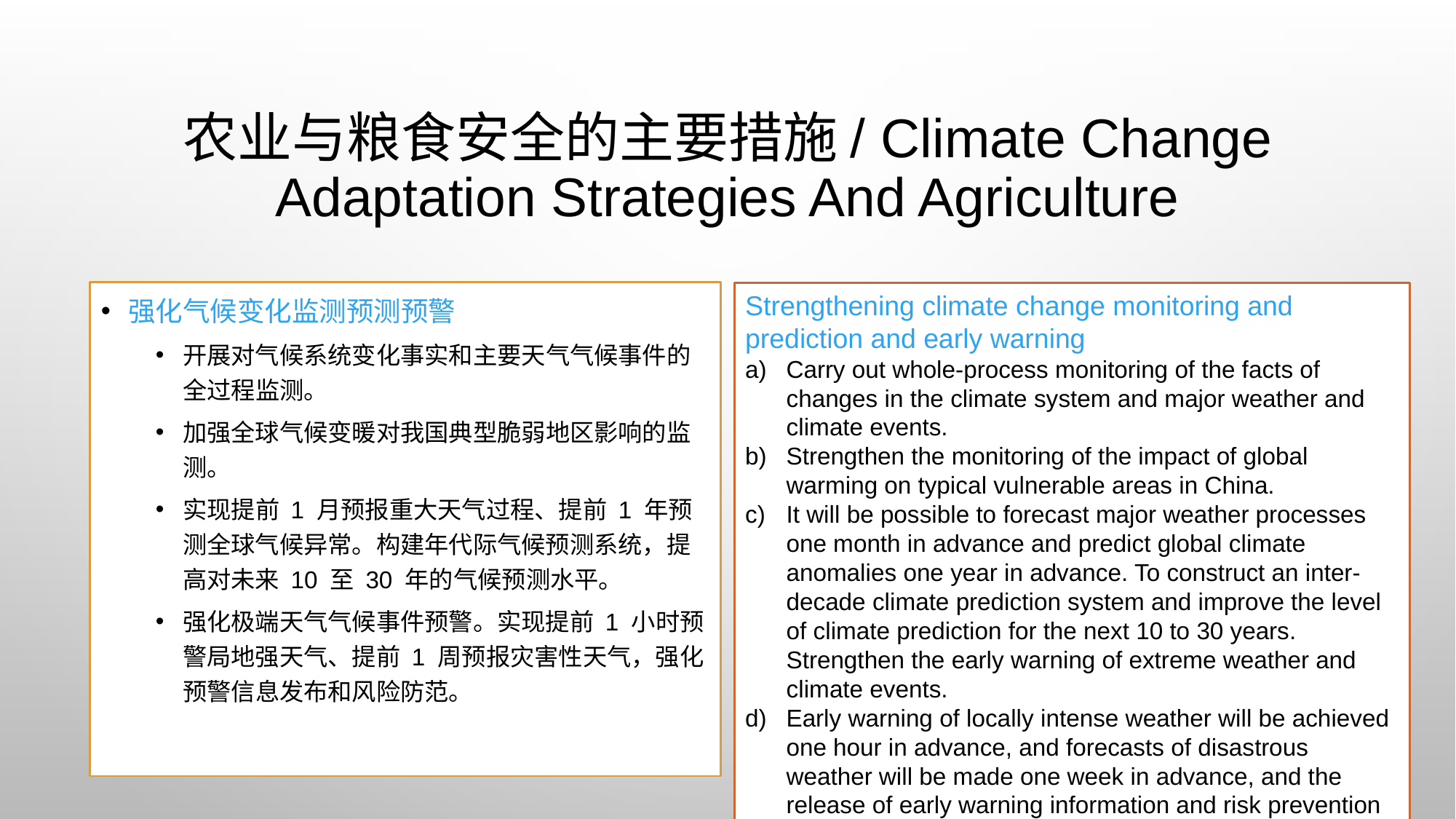

# 农业与粮食安全的主要措施/ Climate Change Adaptation Strategies And Agriculture
强化气候变化监测预测预警
开展对气候系统变化事实和主要天气气候事件的全过程监测。
加强全球气候变暖对我国典型脆弱地区影响的监测。
实现提前 1 月预报重大天气过程、提前 1 年预测全球气候异常。构建年代际气候预测系统，提高对未来 10 至 30 年的气候预测水平。
强化极端天气气候事件预警。实现提前 1 小时预警局地强天气、提前 1 周预报灾害性天气，强化预警信息发布和风险防范。
Strengthening climate change monitoring and prediction and early warning
Carry out whole-process monitoring of the facts of changes in the climate system and major weather and climate events.
Strengthen the monitoring of the impact of global warming on typical vulnerable areas in China.
It will be possible to forecast major weather processes one month in advance and predict global climate anomalies one year in advance. To construct an inter-decade climate prediction system and improve the level of climate prediction for the next 10 to 30 years. Strengthen the early warning of extreme weather and climate events.
Early warning of locally intense weather will be achieved one hour in advance, and forecasts of disastrous weather will be made one week in advance, and the release of early warning information and risk prevention will be strengthened.